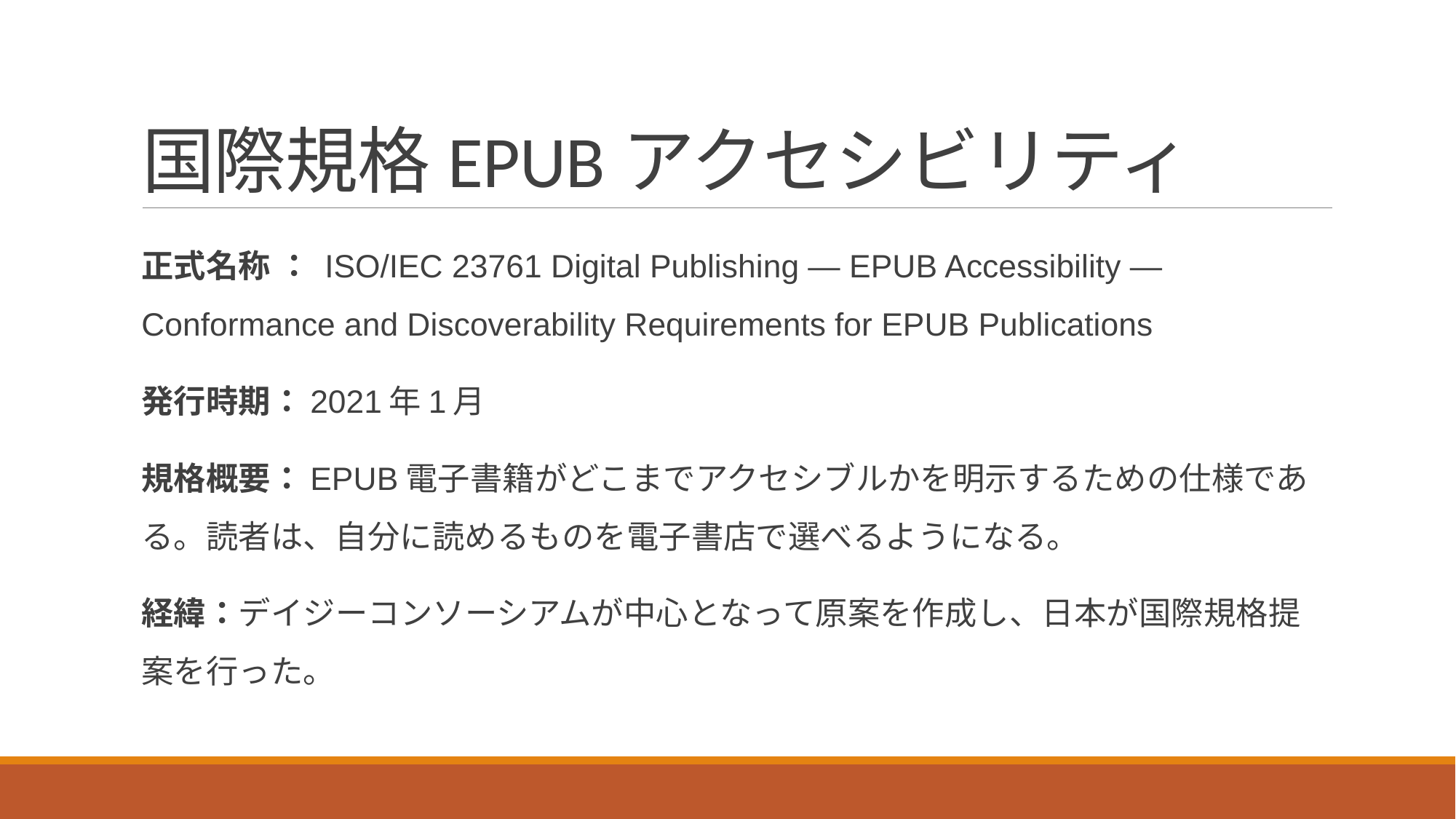

# 国際規格EPUBアクセシビリティ
正式名称 ： ISO/IEC 23761 Digital Publishing ― EPUB Accessibility — Conformance and Discoverability Requirements for EPUB Publications
発行時期：2021年1月
規格概要：EPUB電子書籍がどこまでアクセシブルかを明示するための仕様である。読者は、自分に読めるものを電子書店で選べるようになる。
経緯：デイジーコンソーシアムが中心となって原案を作成し、日本が国際規格提案を行った。